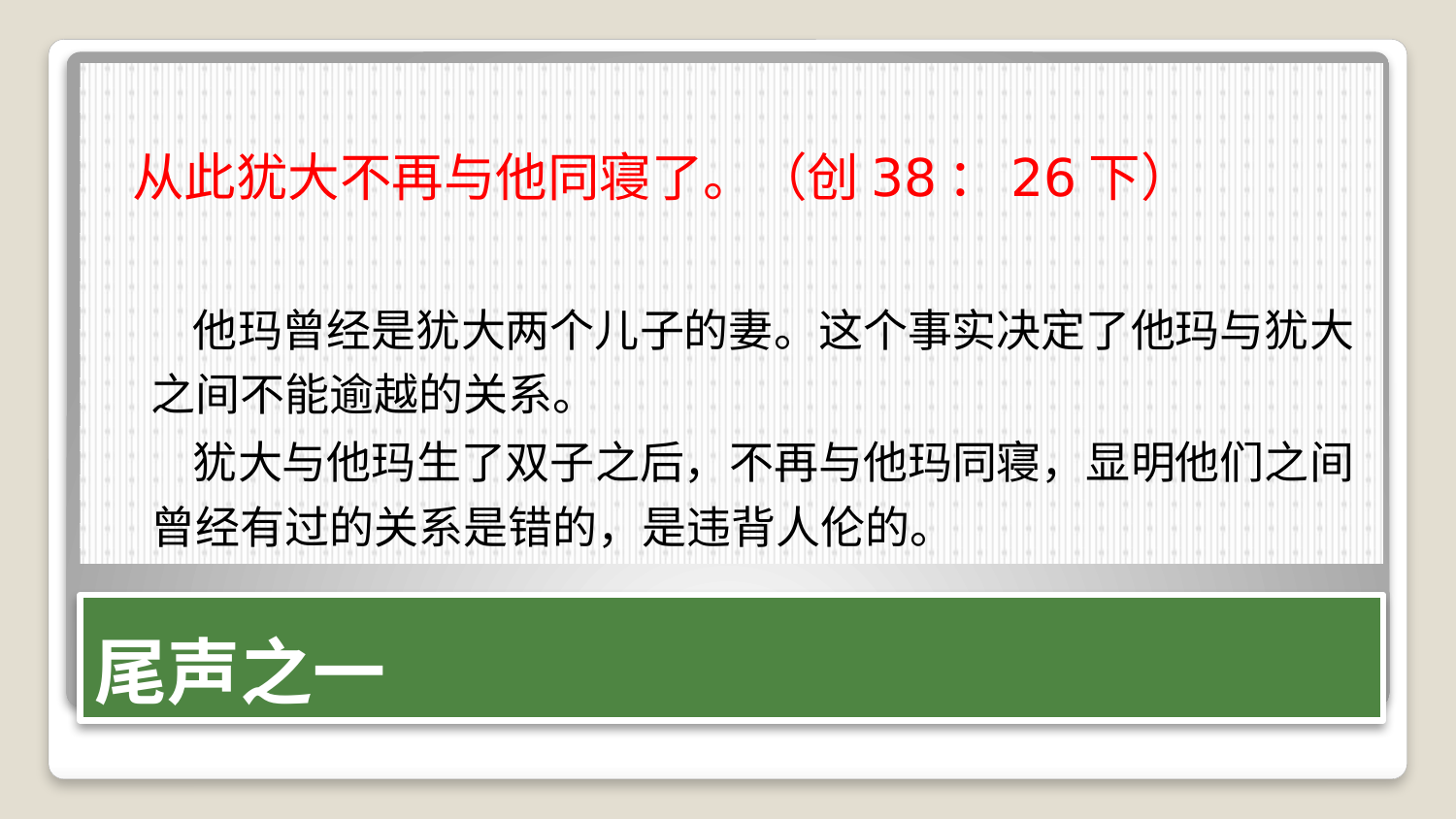

从此犹大不再与他同寝了。（创38：26下）

他玛曾经是犹大两个儿子的妻。这个事实决定了他玛与犹大之间不能逾越的关系。
犹大与他玛生了双子之后，不再与他玛同寝，显明他们之间曾经有过的关系是错的，是违背人伦的。

# 尾声之一